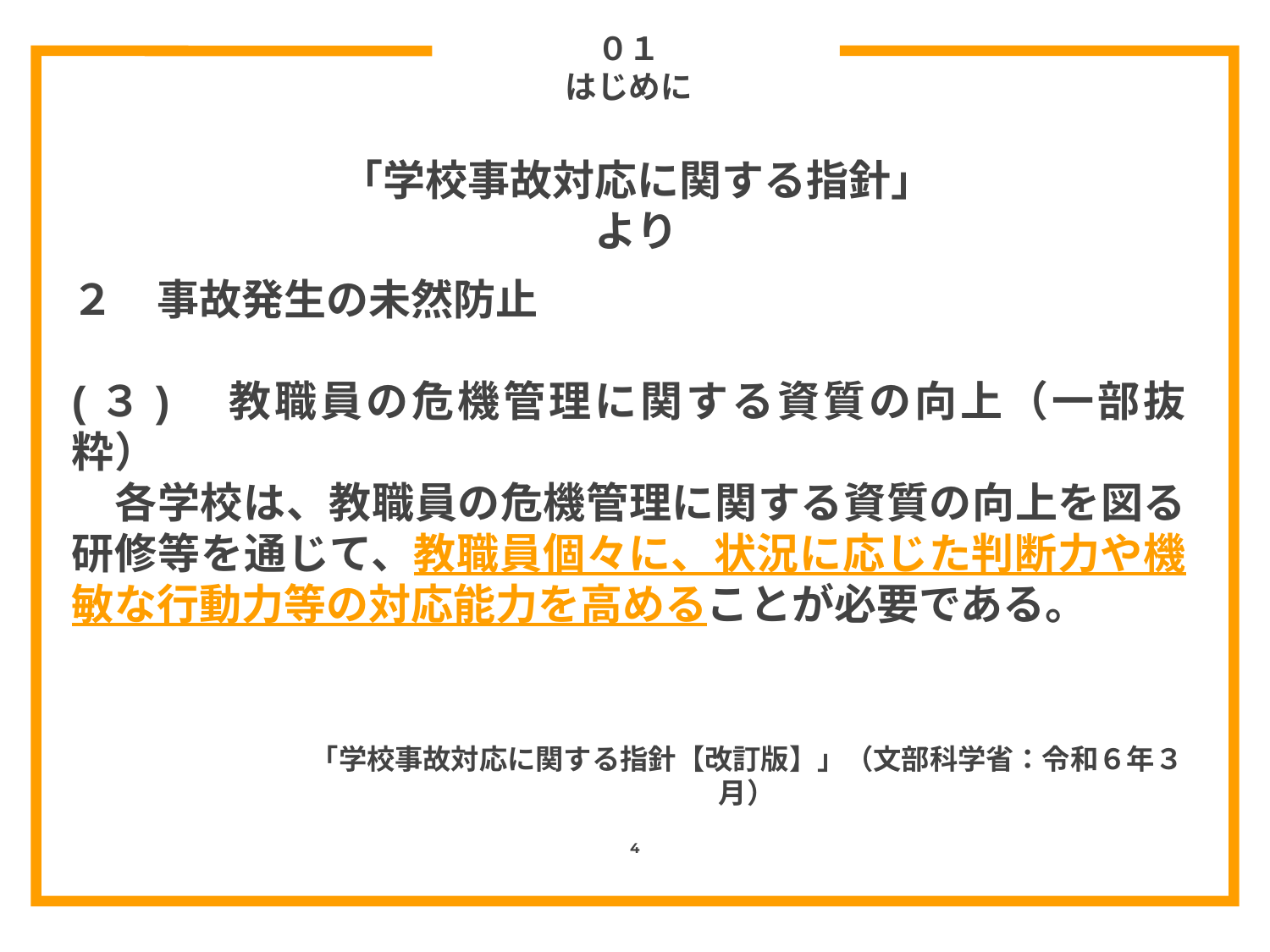

０１
はじめに
# 「学校事故対応に関する指針」より
２　事故発生の未然防止

(３)　教職員の危機管理に関する資質の向上（一部抜粋）
　各学校は、教職員の危機管理に関する資質の向上を図る研修等を通じて、教職員個々に、状況に応じた判断力や機敏な行動力等の対応能力を高めることが必要である。
「学校事故対応に関する指針【改訂版】」（文部科学省：令和６年３月）
4